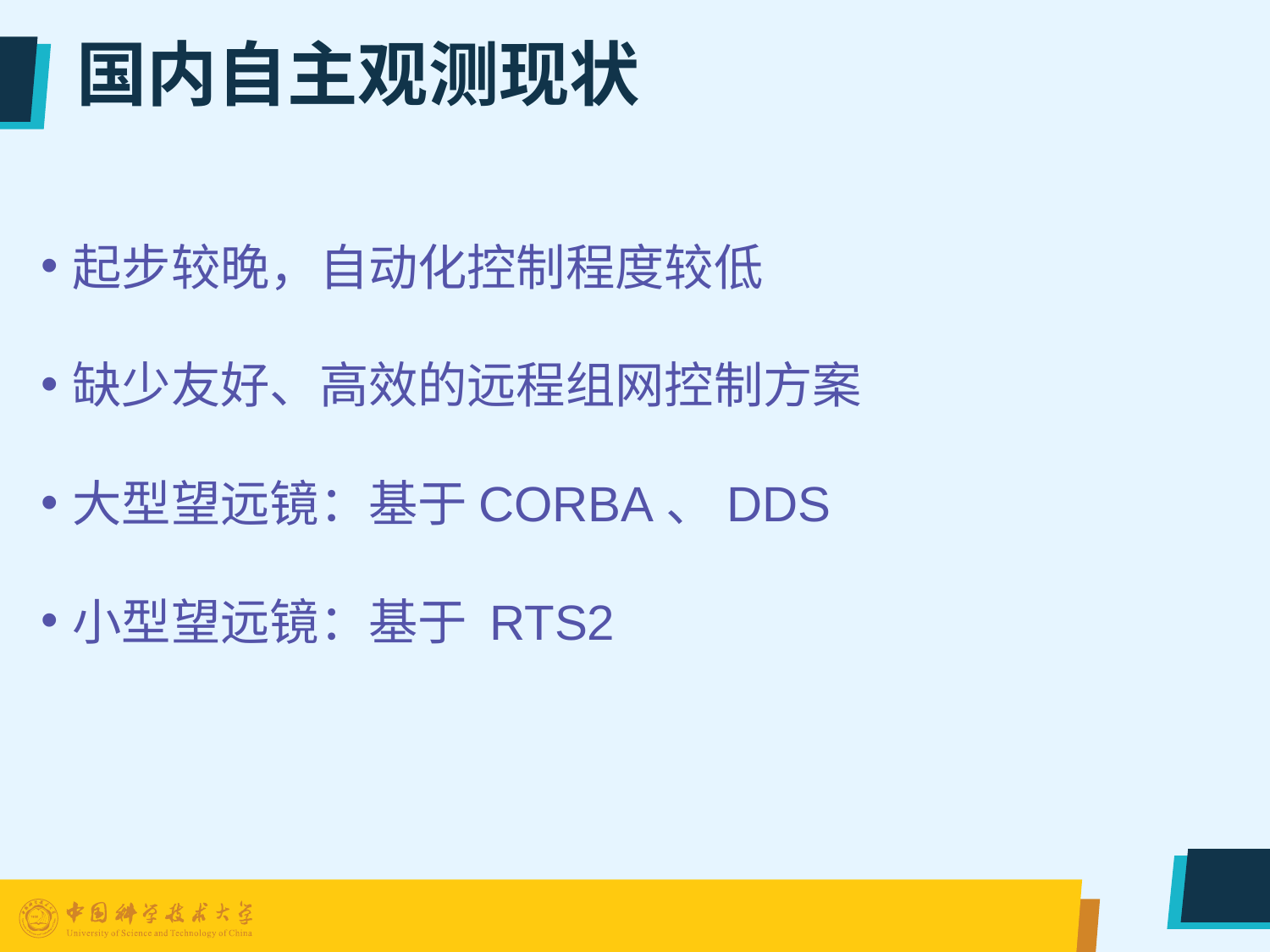

7
# 国内自主观测现状
起步较晚，自动化控制程度较低
缺少友好、高效的远程组网控制方案
大型望远镜：基于CORBA、DDS
小型望远镜：基于 RTS2